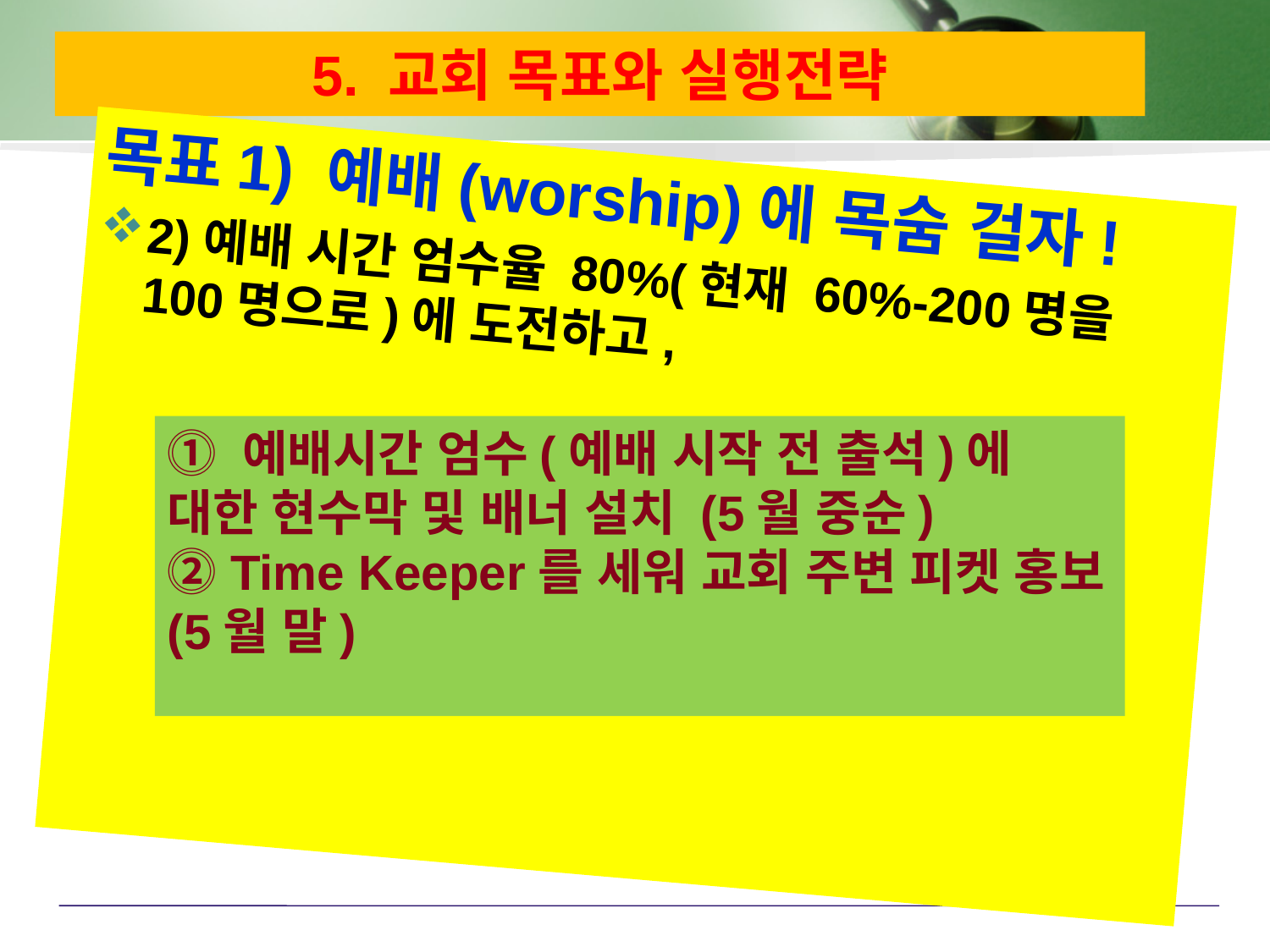

# 5. 교회 목표와 실행전략
목표1) 예배(worship)에 목숨 걸자!
2)예배 시간 엄수율 80%(현재 60%-200명을 100명으로)에 도전하고,

⓵ 예배시간 엄수(예배 시작 전 출석)에 대한 현수막 및 배너 설치 (5월 중순)
⓶ Time Keeper를 세워 교회 주변 피켓 홍보 (5월 말)